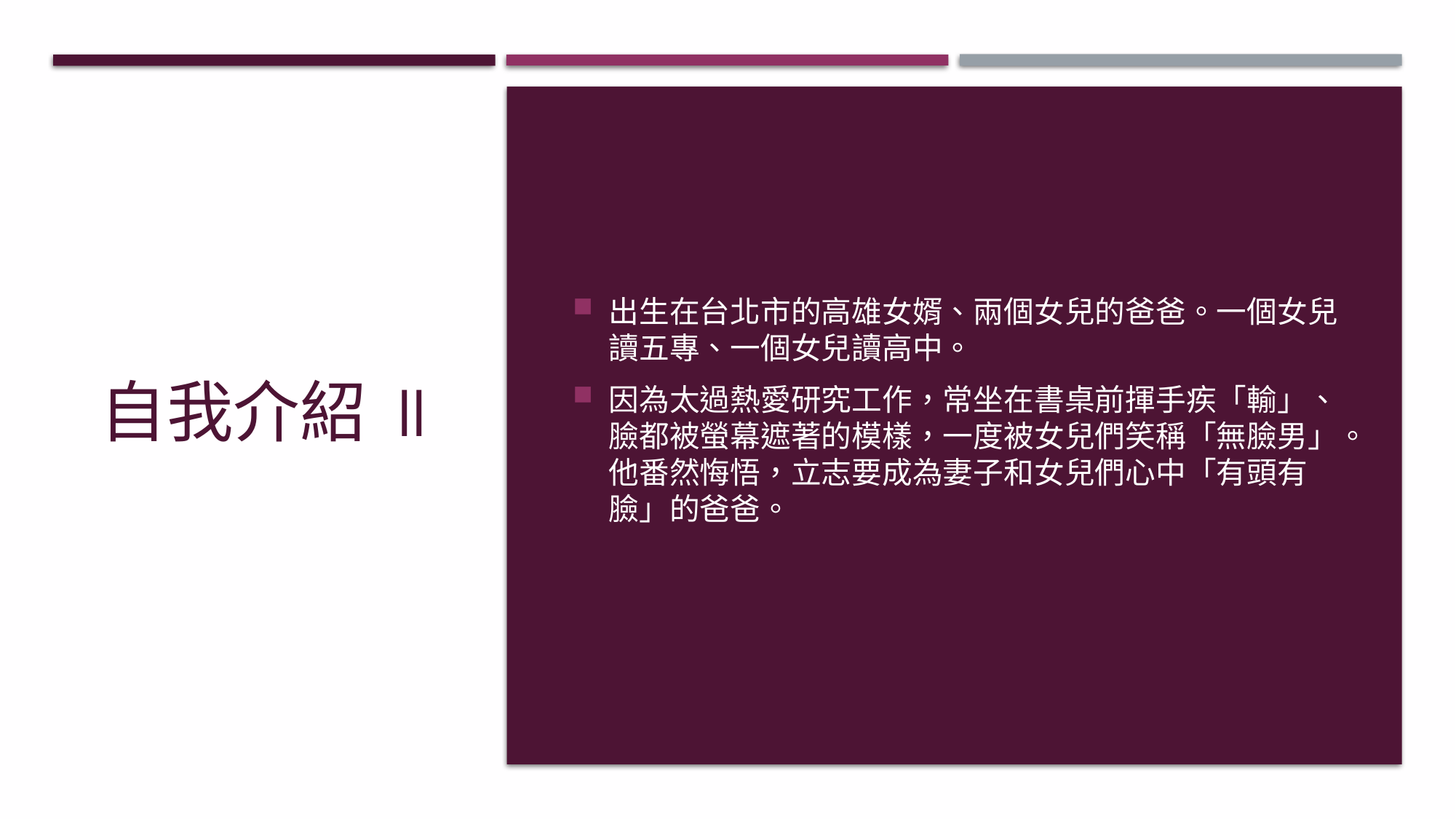

# 自我介紹 II
出生在台北市的高雄女婿、兩個女兒的爸爸。一個女兒讀五專、一個女兒讀高中。
因為太過熱愛研究工作，常坐在書桌前揮手疾「輸」、臉都被螢幕遮著的模樣，一度被女兒們笑稱「無臉男」。他番然悔悟，立志要成為妻子和女兒們心中「有頭有臉」的爸爸。